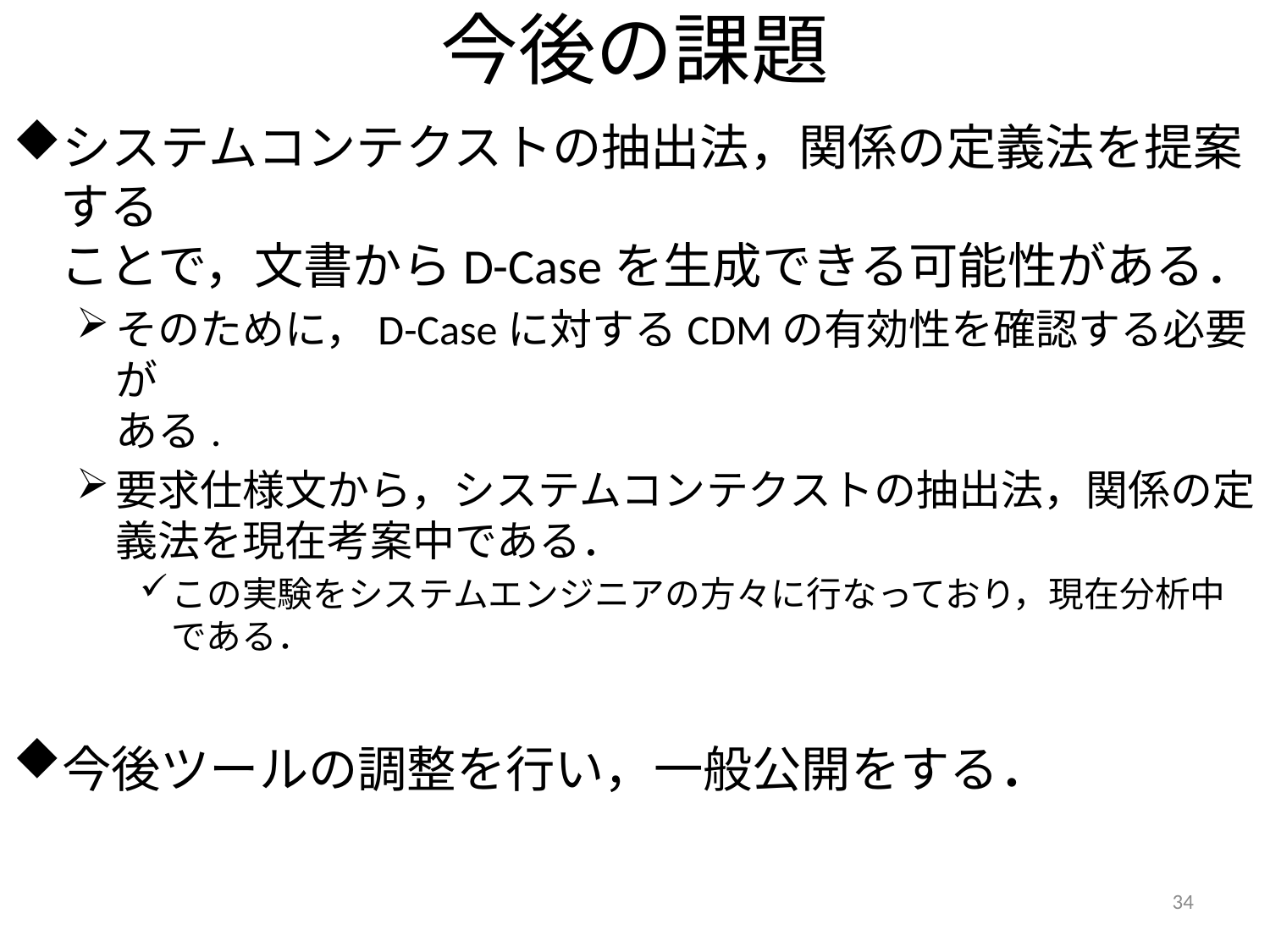

# 今後の課題
システムコンテクストの抽出法，関係の定義法を提案する
ことで，文書からD-Caseを生成できる可能性がある．
そのために，D-Caseに対するCDMの有効性を確認する必要が
ある.
要求仕様文から，システムコンテクストの抽出法，関係の定義法を現在考案中である．
この実験をシステムエンジニアの方々に行なっており，現在分析中である．

今後ツールの調整を行い，一般公開をする．
34